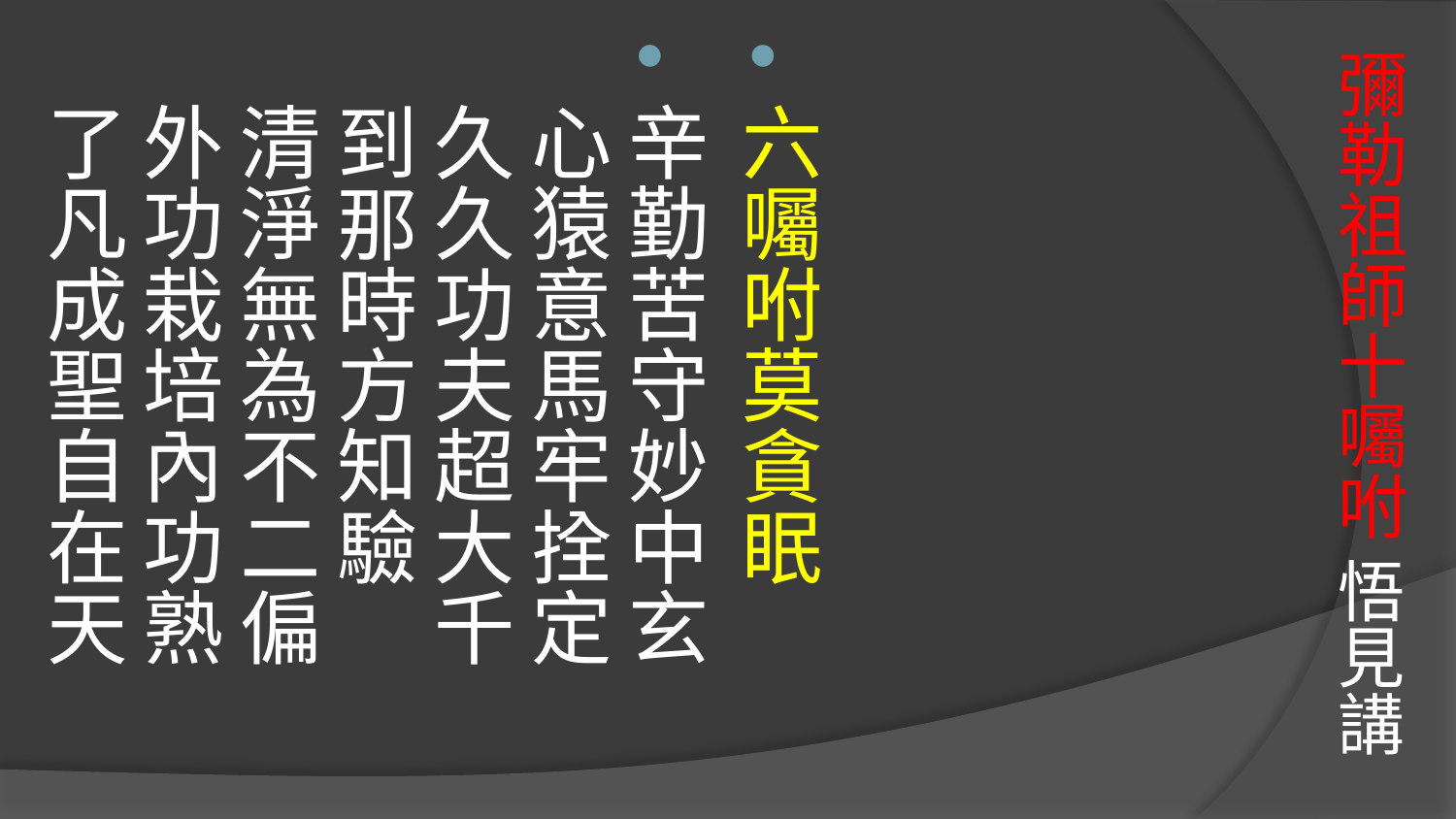

# 彌勒祖師十囑咐 悟見講
六囑咐莫貪眠
辛勤苦守妙中玄　
心猿意馬牢拴定
久久功夫超大千 
到那時方知驗　
清淨無為不二偏
外功栽培內功熟　
了凡成聖自在天